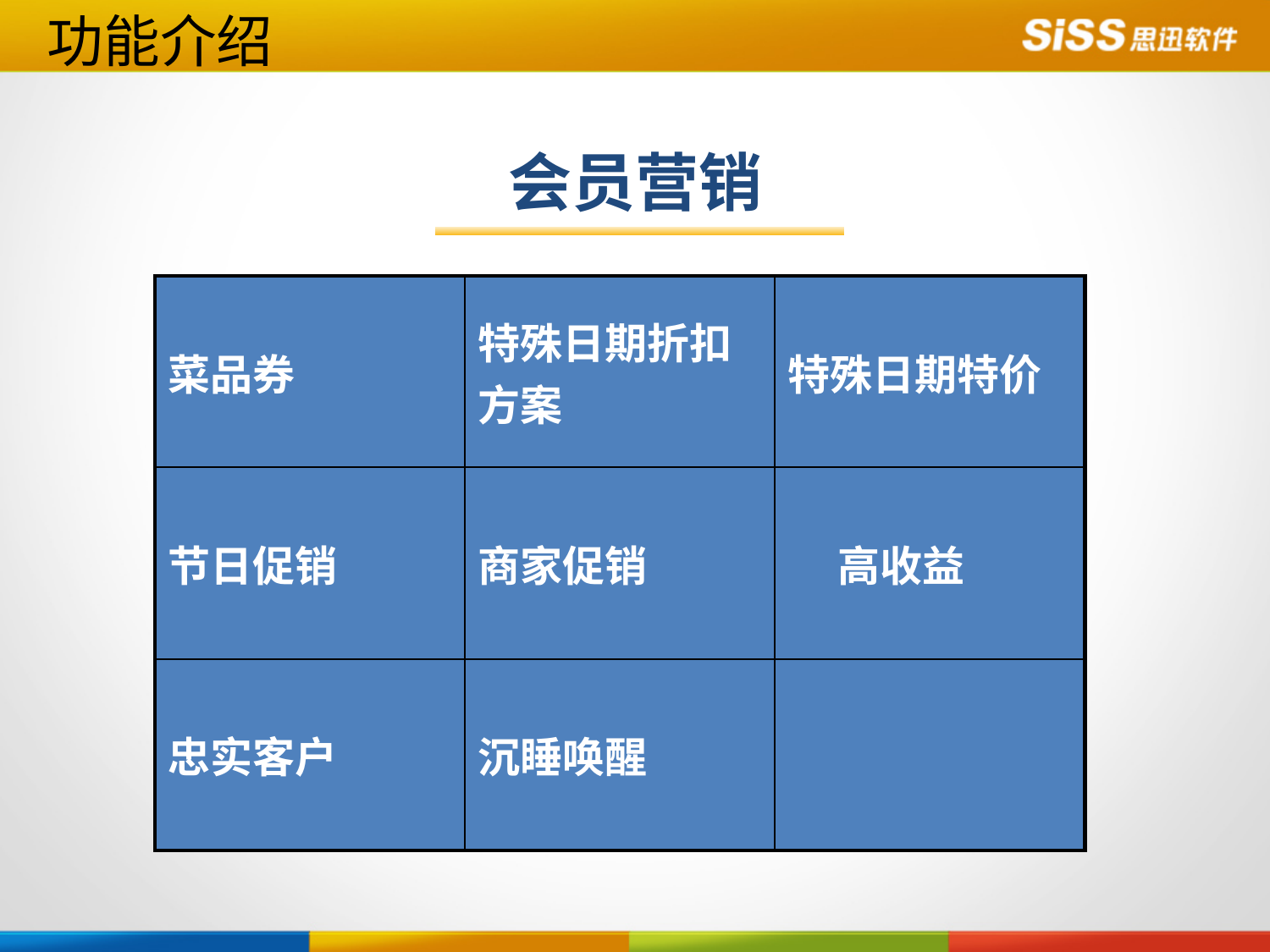

功能介绍
会员营销

| 菜品券 | 特殊日期折扣方案 | 特殊日期特价 |
| --- | --- | --- |
| 节日促销 | 商家促销 | 高收益 |
| 忠实客户 | 沉睡唤醒 |  |